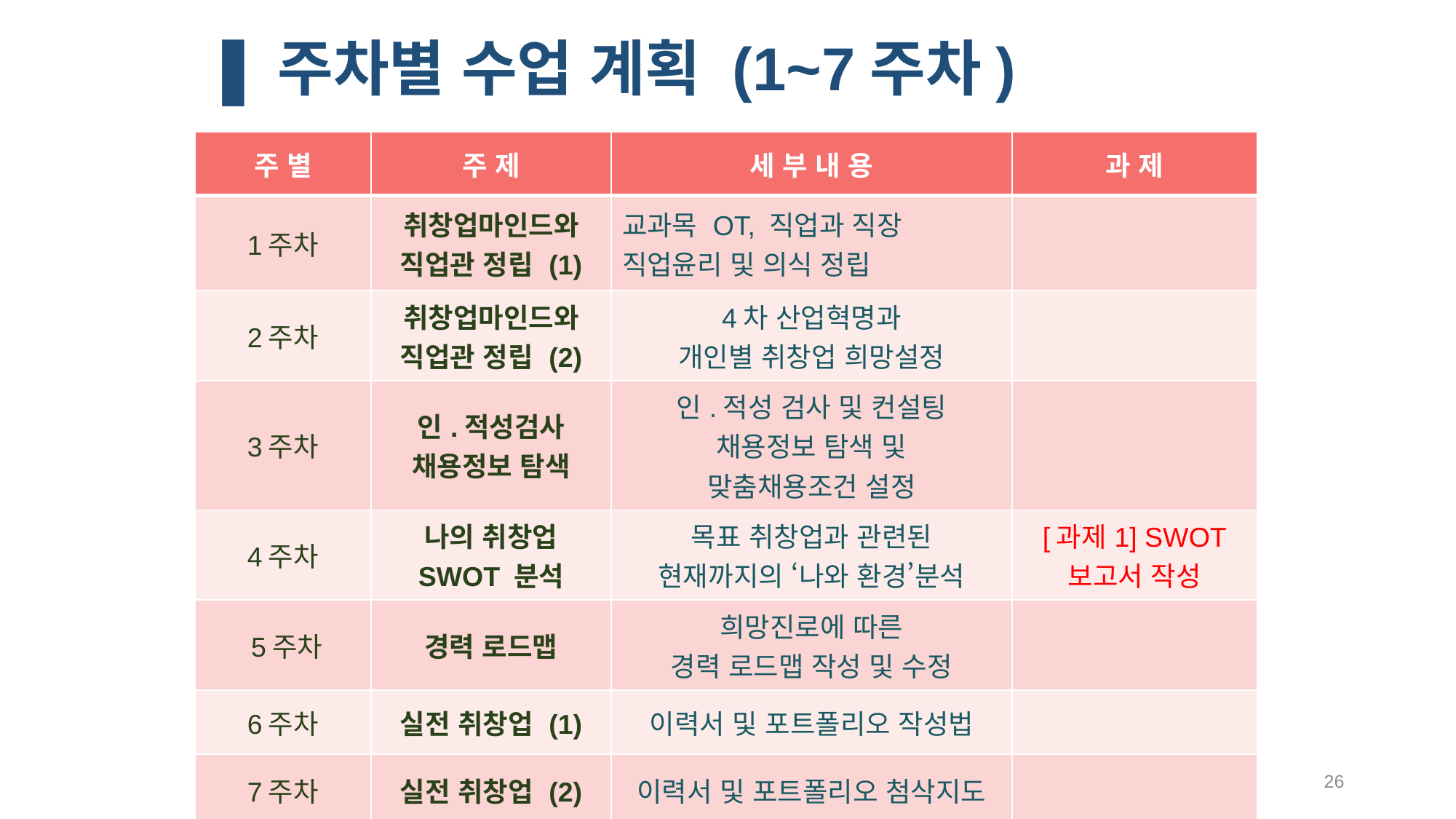

# ❚주차별 수업 계획 (1~7주차)
| 주 별 | 주 제 | 세 부 내 용 | 과 제 |
| --- | --- | --- | --- |
| 1주차 | 취창업마인드와 직업관 정립 (1) | 교과목 OT, 직업과 직장 직업윤리 및 의식 정립 |  |
| 2주차 | 취창업마인드와 직업관 정립 (2) | 4차 산업혁명과 개인별 취창업 희망설정 |  |
| 3주차 | 인.적성검사 채용정보 탐색 | 인.적성 검사 및 컨설팅 채용정보 탐색 및 맞춤채용조건 설정 |  |
| 4주차 | 나의 취창업 SWOT 분석 | 목표 취창업과 관련된 현재까지의 ‘나와 환경’분석 | [과제1] SWOT 보고서 작성 |
| 5주차 | 경력 로드맵 | 희망진로에 따른 경력 로드맵 작성 및 수정 |  |
| 6주차 | 실전 취창업 (1) | 이력서 및 포트폴리오 작성법 |  |
| 7주차 | 실전 취창업 (2) | 이력서 및 포트폴리오 첨삭지도 |  |
26